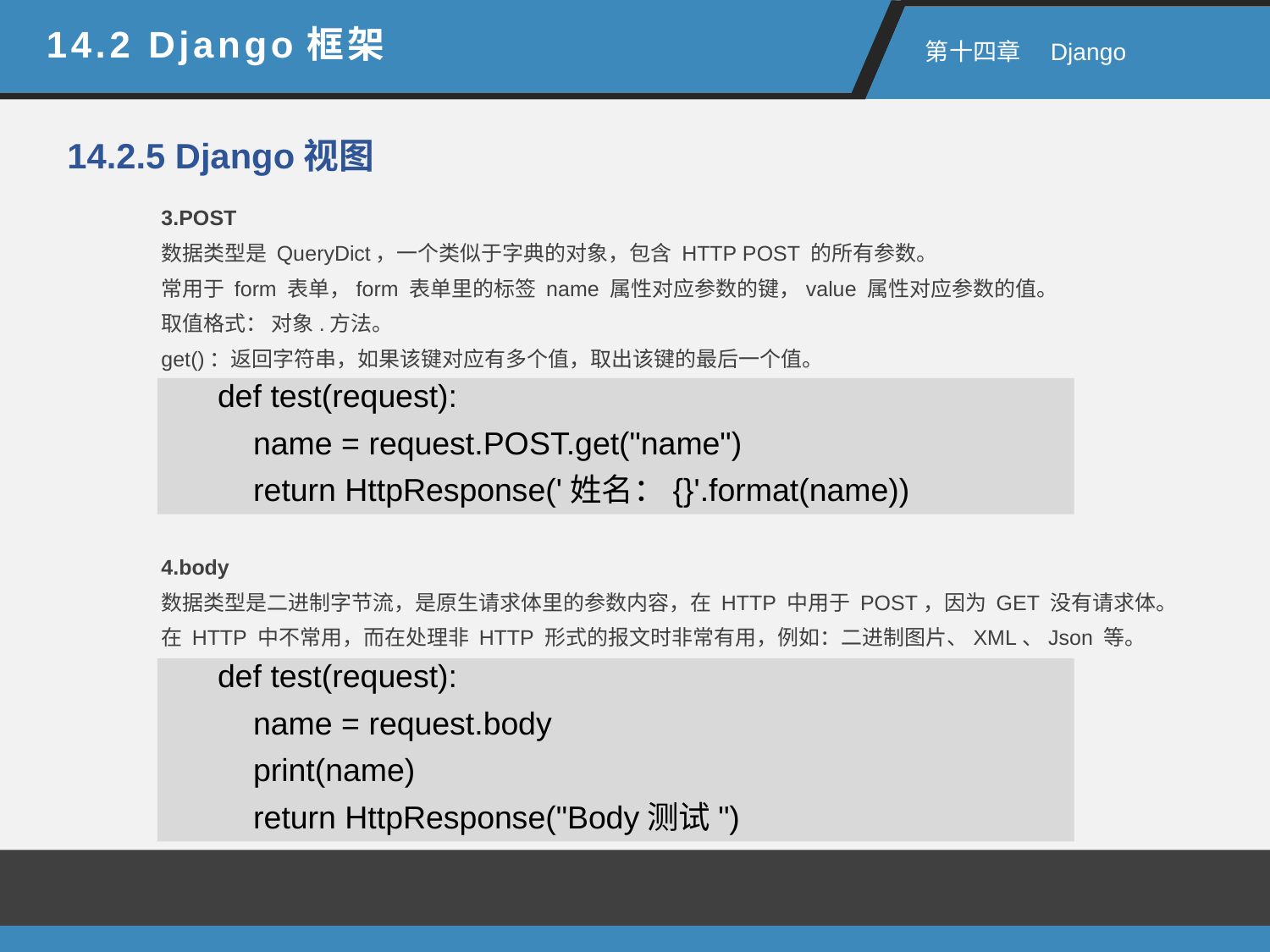

14.2 Django框架
  第十四章　Django
14.2.5 Django视图
3.POST
数据类型是 QueryDict，一个类似于字典的对象，包含 HTTP POST 的所有参数。
常用于 form 表单，form 表单里的标签 name 属性对应参数的键，value 属性对应参数的值。
取值格式： 对象.方法。
get()：返回字符串，如果该键对应有多个值，取出该键的最后一个值。
def test(request):
    name = request.POST.get("name")
    return HttpResponse('姓名：{}'.format(name))
4.body
数据类型是二进制字节流，是原生请求体里的参数内容，在 HTTP 中用于 POST，因为 GET 没有请求体。
在 HTTP 中不常用，而在处理非 HTTP 形式的报文时非常有用，例如：二进制图片、XML、Json 等。
def test(request):
    name = request.body
    print(name)
    return HttpResponse("Body测试")